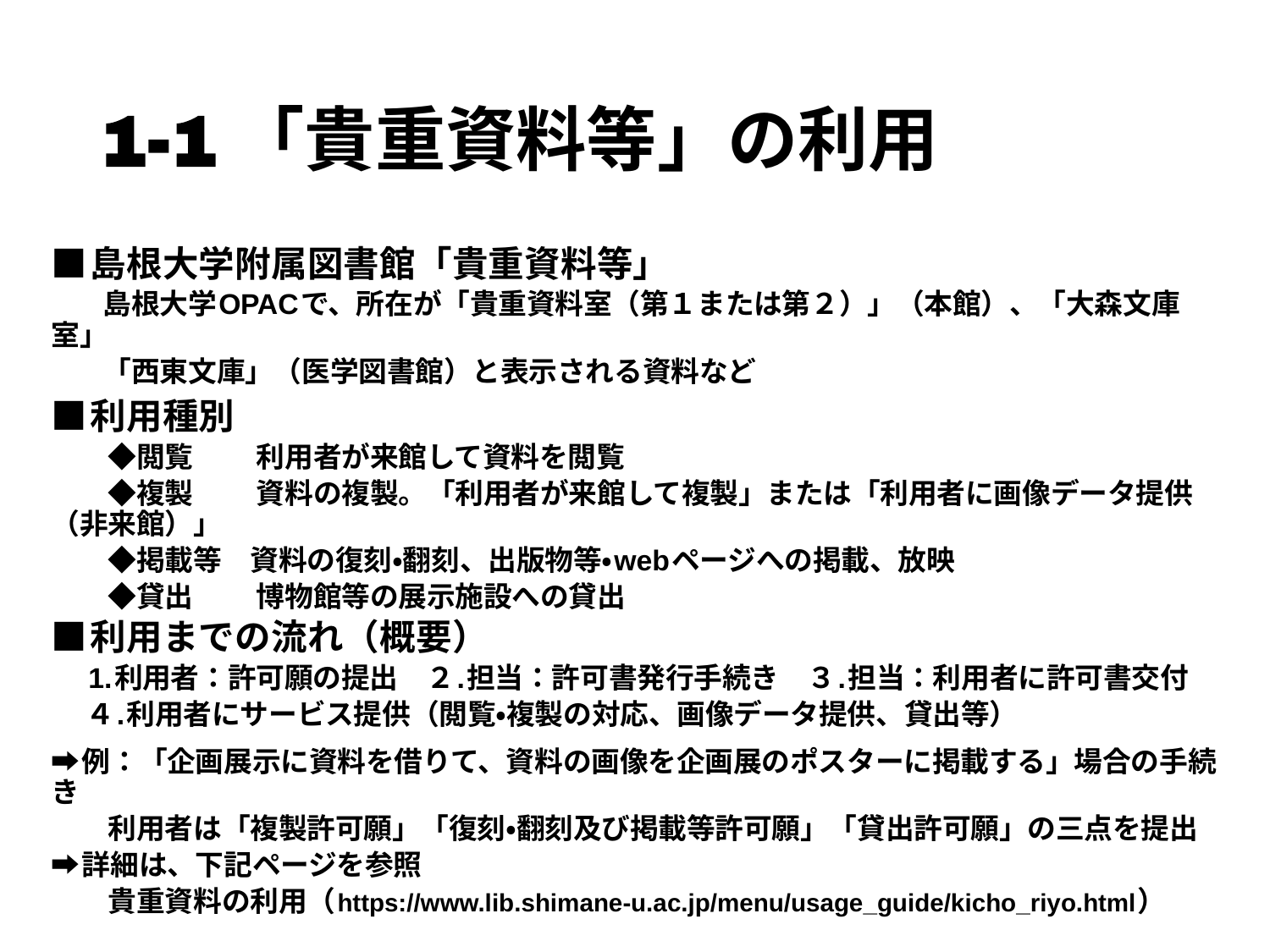

# 1-1「貴重資料等」の利用
■島根大学附属図書館「貴重資料等」
　　島根大学OPACで、所在が「貴重資料室（第１または第２）」（本館）、「大森文庫室」
　　「西東文庫」（医学図書館）と表示される資料など
■利用種別
　　◆閲覧　　 利用者が来館して資料を閲覧
　　◆複製　　 資料の複製。「利用者が来館して複製」または「利用者に画像データ提供（非来館）」
　　◆掲載等　資料の復刻・翻刻、出版物等・webページへの掲載、放映
　　◆貸出　　 博物館等の展示施設への貸出
■利用までの流れ（概要）
　 1.利用者：許可願の提出　２.担当：許可書発行手続き　３.担当：利用者に許可書交付
　 ４.利用者にサービス提供（閲覧・複製の対応、画像データ提供、貸出等）

➡例：「企画展示に資料を借りて、資料の画像を企画展のポスターに掲載する」場合の手続き
　　利用者は「複製許可願」「復刻・翻刻及び掲載等許可願」「貸出許可願」の三点を提出
➡詳細は、下記ページを参照
　　貴重資料の利用（https://www.lib.shimane-u.ac.jp/menu/usage_guide/kicho_riyo.html）